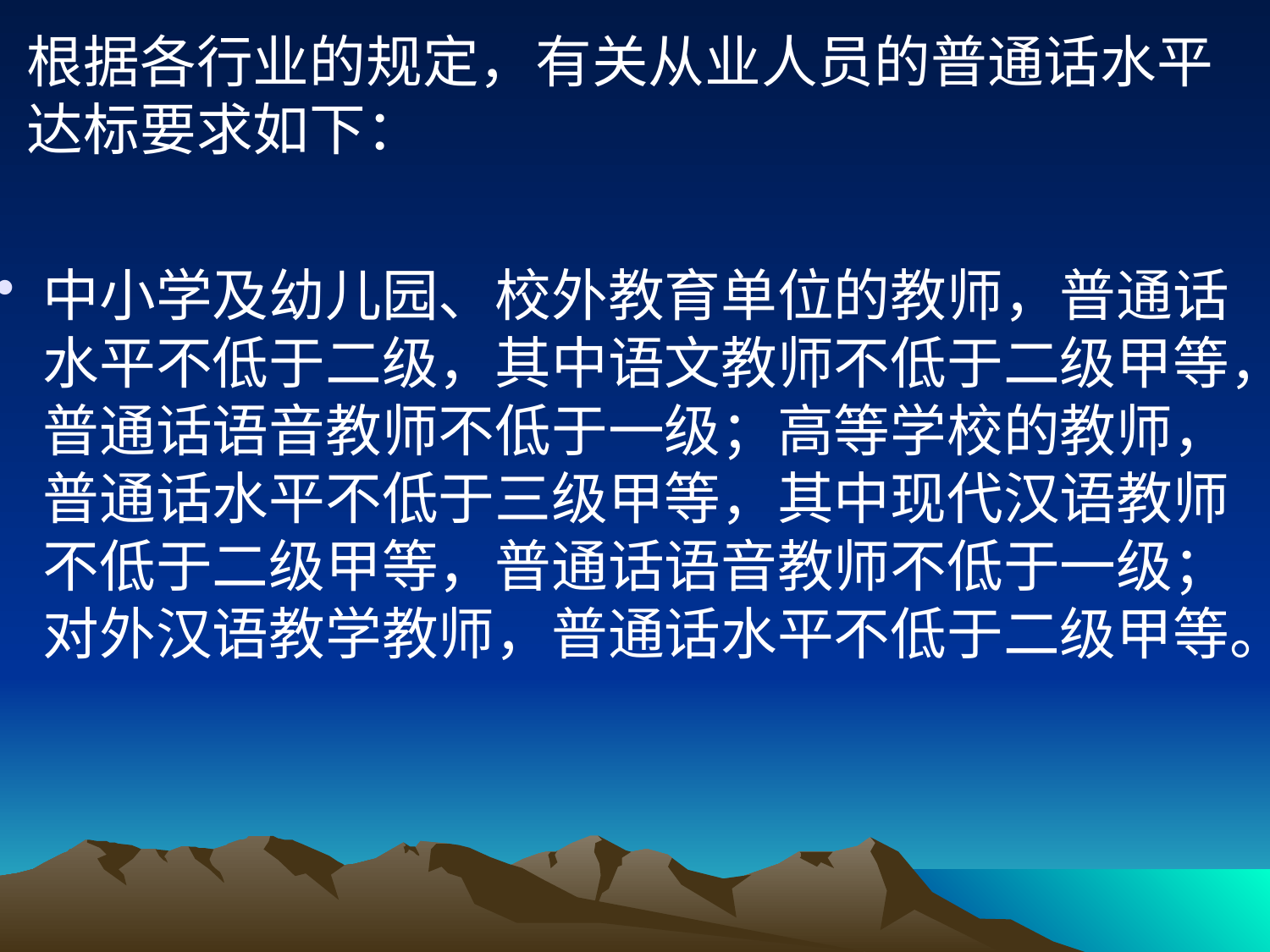

根据各行业的规定，有关从业人员的普通话水平达标要求如下：
中小学及幼儿园、校外教育单位的教师，普通话水平不低于二级，其中语文教师不低于二级甲等，普通话语音教师不低于一级；高等学校的教师，普通话水平不低于三级甲等，其中现代汉语教师不低于二级甲等，普通话语音教师不低于一级；对外汉语教学教师，普通话水平不低于二级甲等。